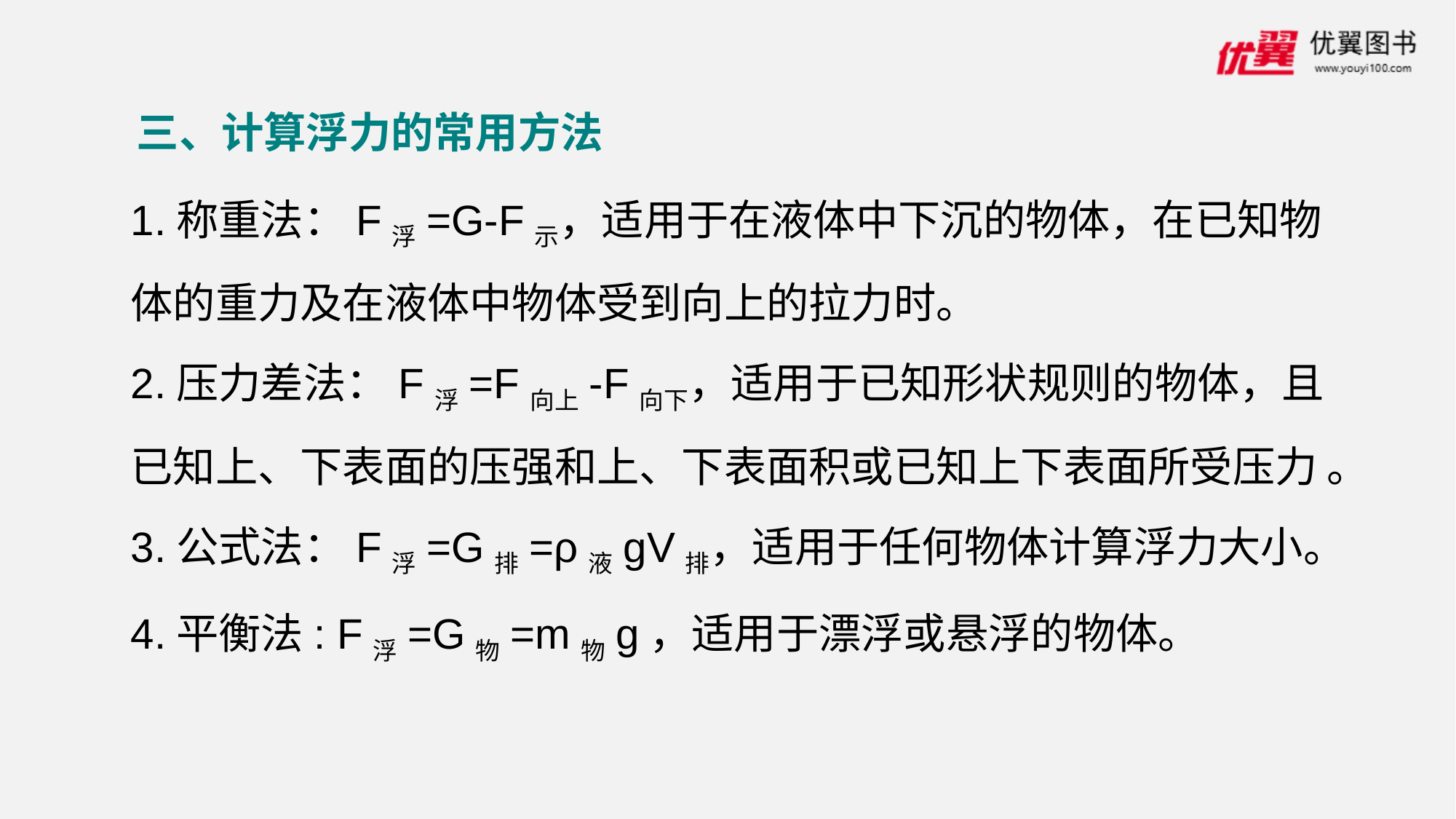

三、计算浮力的常用方法
1.称重法：F浮=G-F示，适用于在液体中下沉的物体，在已知物体的重力及在液体中物体受到向上的拉力时。
2.压力差法：F浮=F向上-F向下，适用于已知形状规则的物体，且已知上、下表面的压强和上、下表面积或已知上下表面所受压力 。
3.公式法：F浮=G排=ρ液gV排，适用于任何物体计算浮力大小。
4.平衡法: F浮=G物=m物g，适用于漂浮或悬浮的物体。